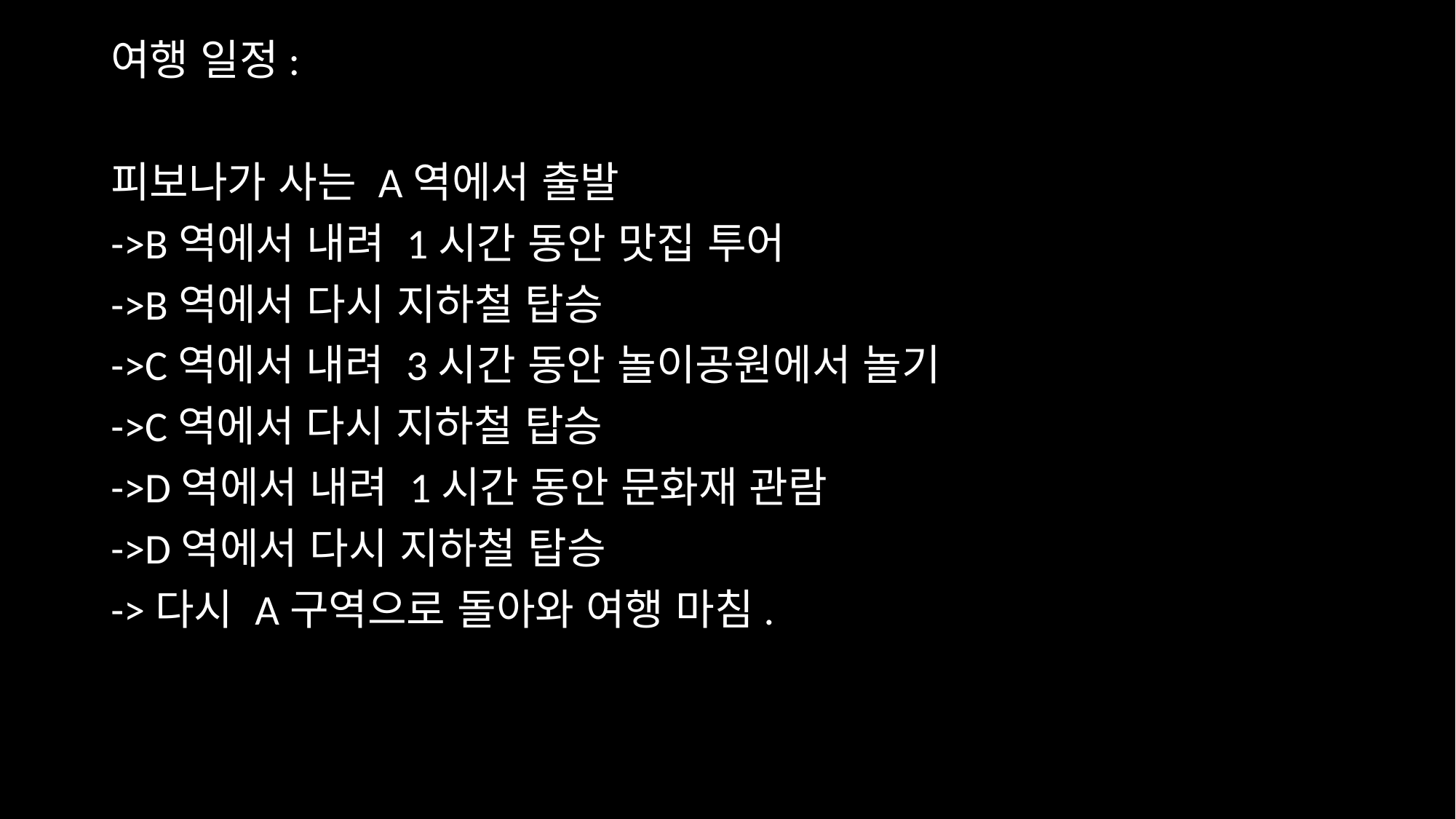

여행 일정:

피보나가 사는 A역에서 출발
->B역에서 내려 1시간 동안 맛집 투어
->B역에서 다시 지하철 탑승
->C역에서 내려 3시간 동안 놀이공원에서 놀기
->C역에서 다시 지하철 탑승
->D역에서 내려 1시간 동안 문화재 관람
->D역에서 다시 지하철 탑승
->다시 A구역으로 돌아와 여행 마침.